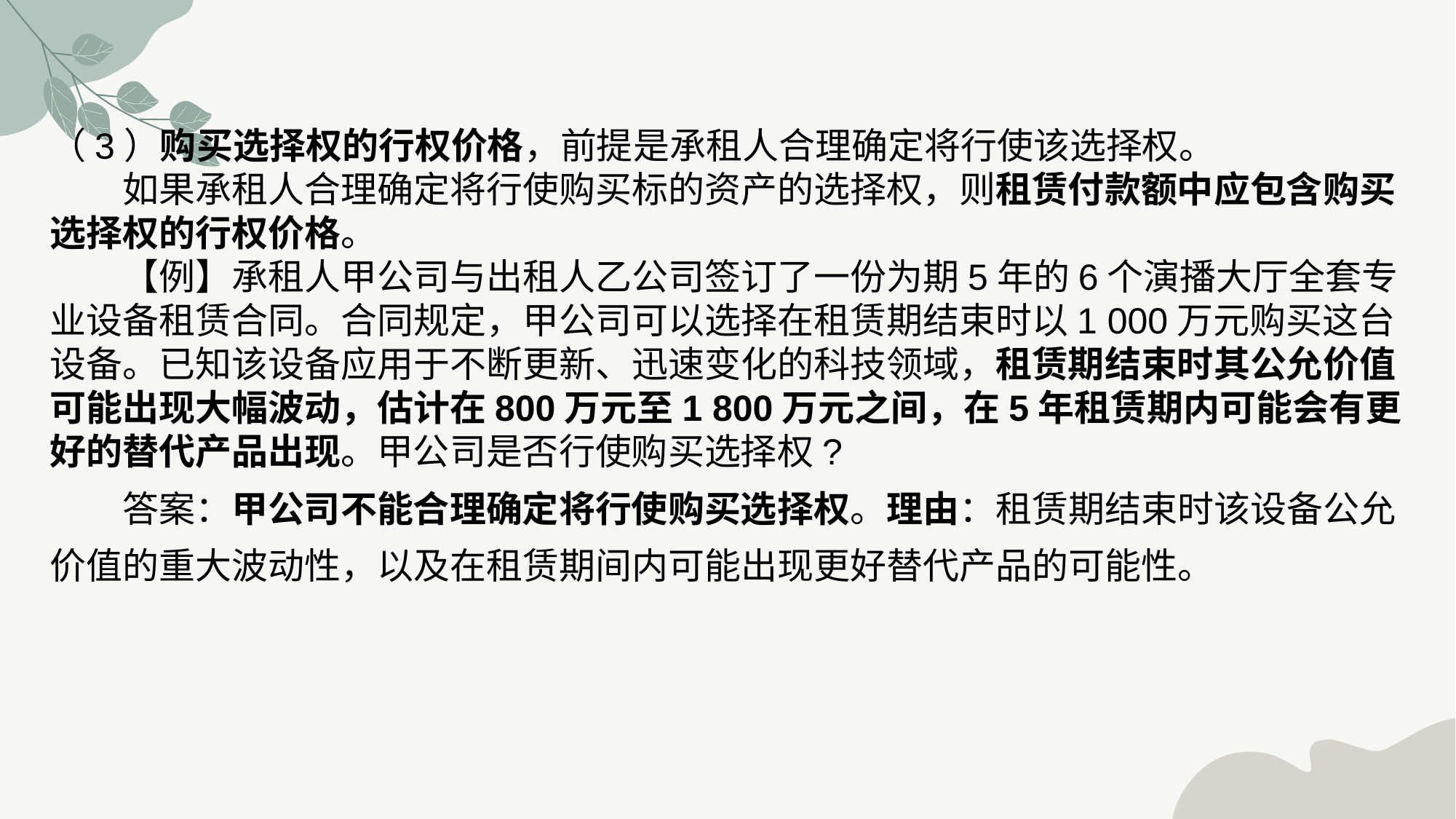

（3）购买选择权的行权价格，前提是承租人合理确定将行使该选择权。　　如果承租人合理确定将行使购买标的资产的选择权，则租赁付款额中应包含购买选择权的行权价格。　　【例】承租人甲公司与出租人乙公司签订了一份为期5年的6个演播大厅全套专业设备租赁合同。合同规定，甲公司可以选择在租赁期结束时以1 000万元购买这台设备。已知该设备应用于不断更新、迅速变化的科技领域，租赁期结束时其公允价值可能出现大幅波动，估计在800万元至1 800万元之间，在5年租赁期内可能会有更好的替代产品出现。甲公司是否行使购买选择权?　　答案：甲公司不能合理确定将行使购买选择权。理由：租赁期结束时该设备公允价值的重大波动性，以及在租赁期间内可能出现更好替代产品的可能性。